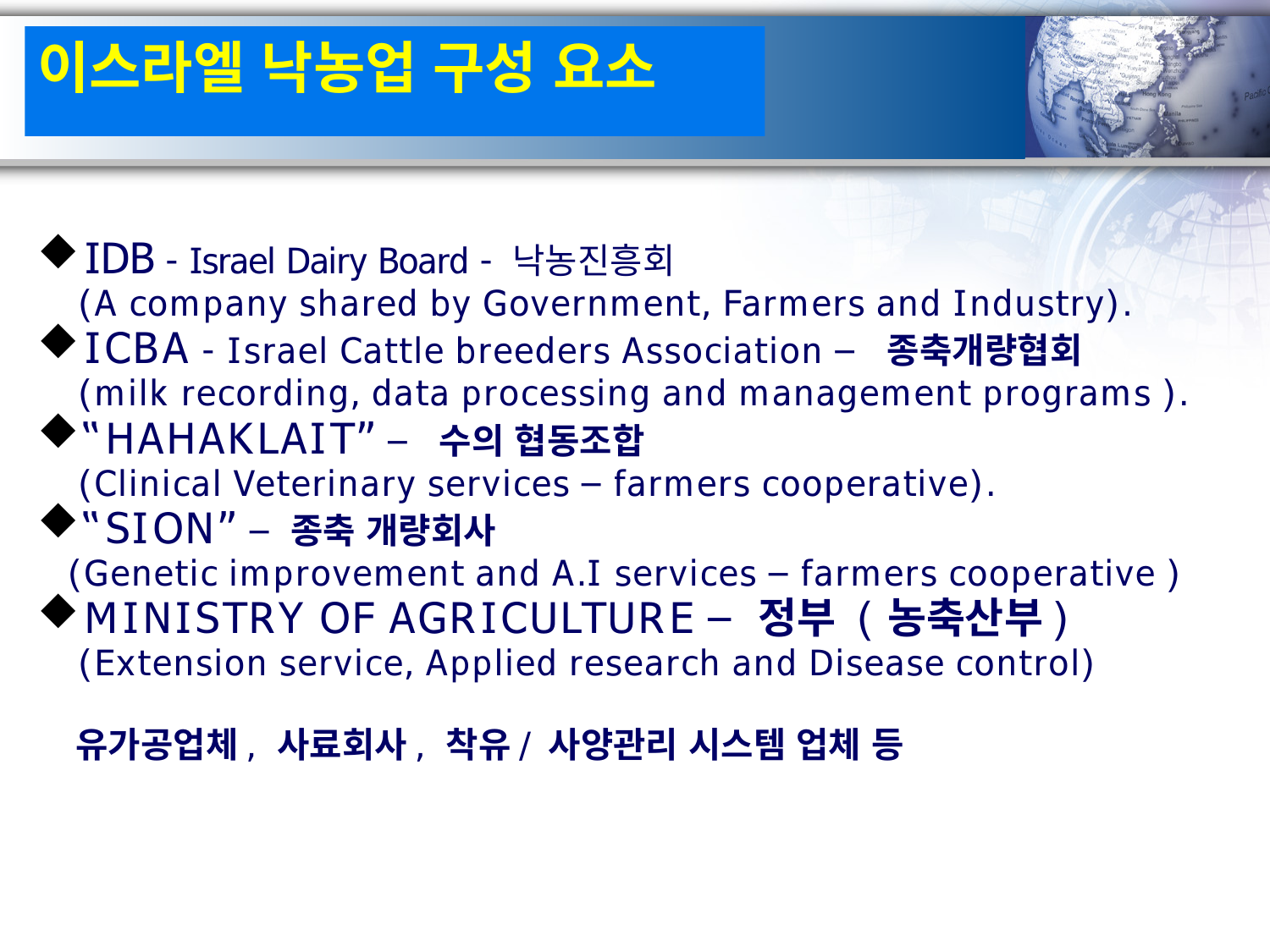

# 이스라엘 낙농업 구성 요소

IDB - Israel Dairy Board - 낙농진흥회
    (A company shared by Government, Farmers and Industry).
ICBA - Israel Cattle breeders Association –  종축개량협회
    (milk recording, data processing and management programs ).
“HAHAKLAIT” –  수의 협동조합
    (Clinical Veterinary services – farmers cooperative).
“SION” – 종축 개량회사
   (Genetic improvement and A.I services – farmers cooperative )
MINISTRY OF AGRICULTURE – 정부 (농축산부)
    (Extension service, Applied research and Disease control)

   유가공업체, 사료회사, 착유/사양관리 시스템 업체 등